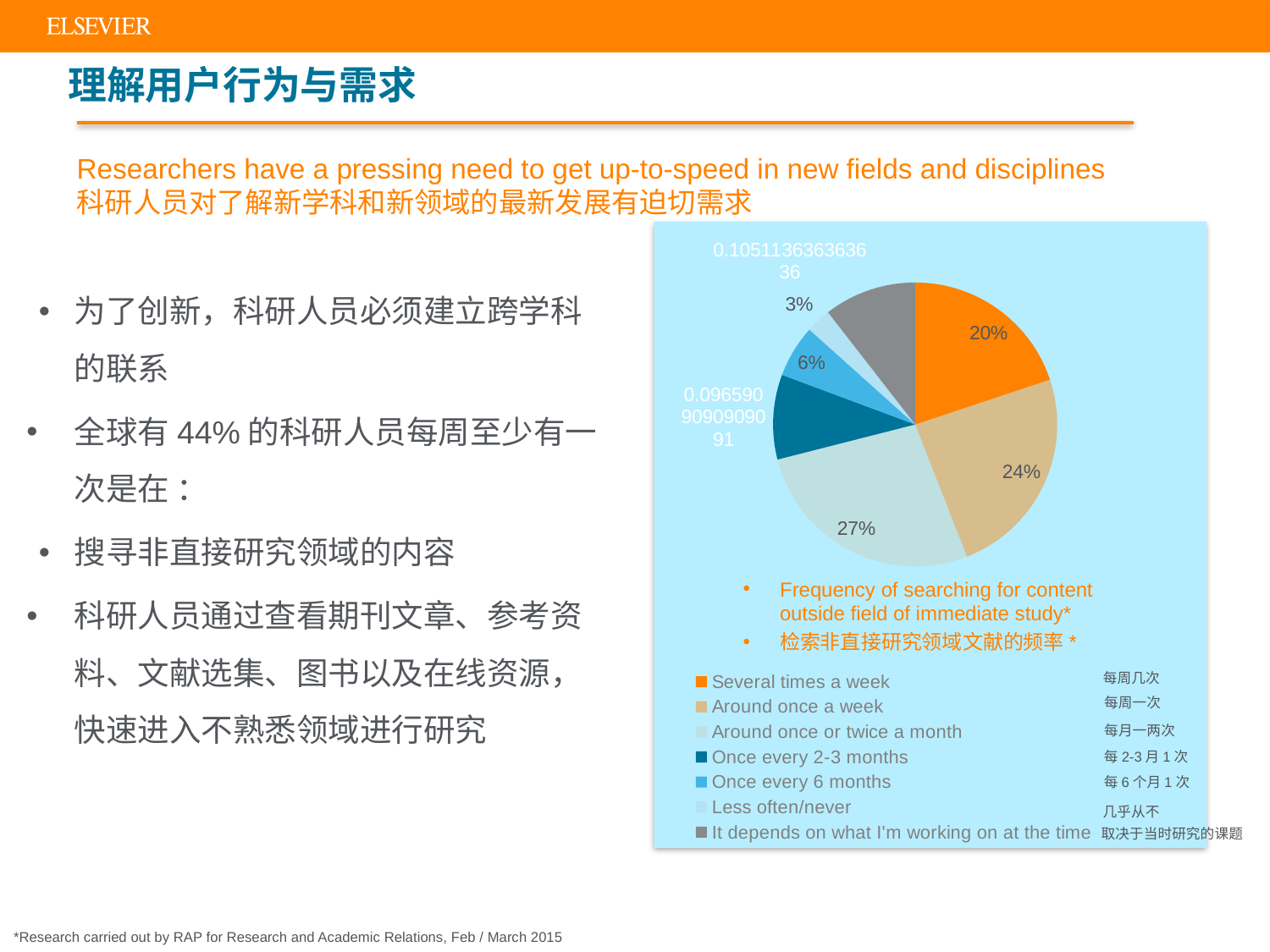

理解用户行为与需求
Researchers have a pressing need to get up-to-speed in new fields and disciplines
科研人员对了解新学科和新领域的最新发展有迫切需求

### Chart

| Category | Sales |
|---|---|
| Several times a week | 0.198863636363636 |
| Around once a week | 0.241477272727273 |
| Around once or twice a month | 0.269886363636364 |
| Once every 2-3 months | 0.0965909090909091 |
| Once every 6 months | 0.0596590909090909 |
| Less often/never | 0.0284090909090909 |
| It depends on what I'm working on at the time | 0.105113636363636 |
为了创新，科研人员必须建立跨学科的联系
全球有44%的科研人员每周至少有一次是在 ：
搜寻非直接研究领域的内容
科研人员通过查看期刊文章、参考资料、文献选集、图书以及在线资源，快速进入不熟悉领域进行研究
Frequency of searching for content outside field of immediate study*
检索非直接研究领域文献的频率*
每周几次
每周一次
每月一两次
每2-3月1次
每6个月1次
几乎从不
取决于当时研究的课题
*Research carried out by RAP for Research and Academic Relations, Feb / March 2015